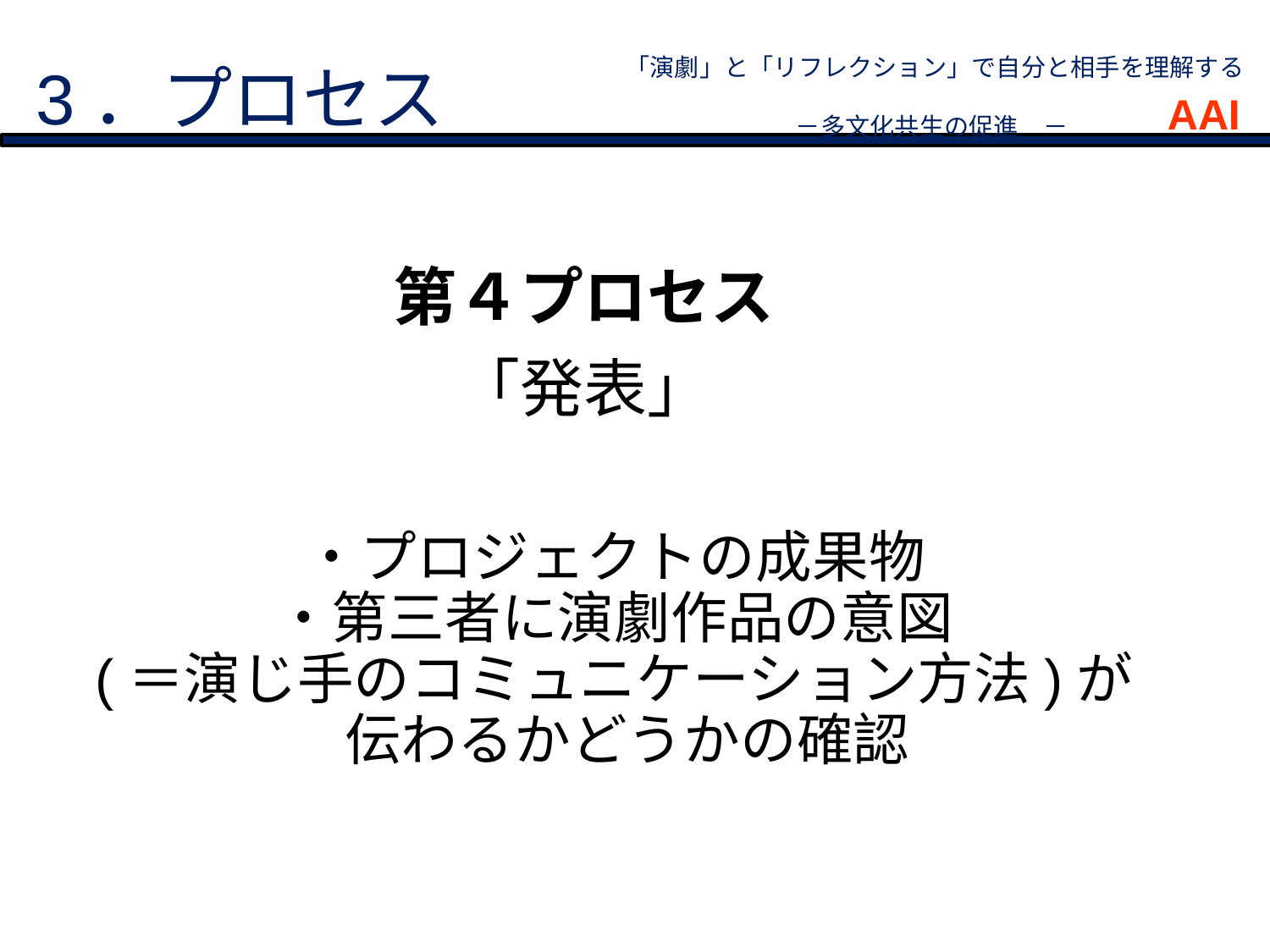

3．プロセス
「演劇」と「リフレクション」で自分と相手を理解する
－多文化共生の促進　－
AAI

第４プロセス
「発表」
・プロジェクトの成果物
・第三者に演劇作品の意図
(＝演じ手のコミュニケーション方法)が
 伝わるかどうかの確認